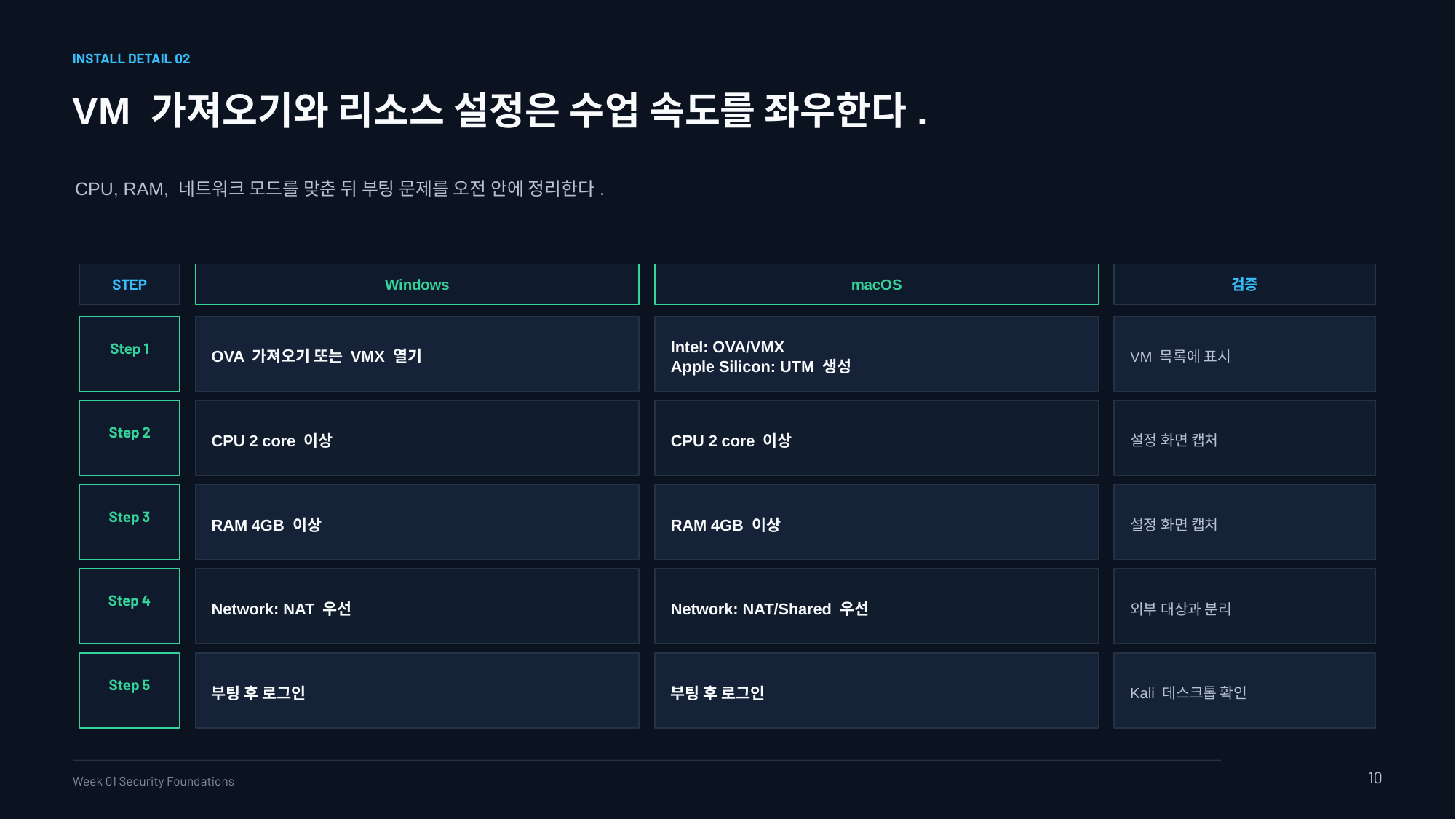

INSTALL DETAIL 02
VM 가져오기와 리소스 설정은 수업 속도를 좌우한다.
CPU, RAM, 네트워크 모드를 맞춘 뒤 부팅 문제를 오전 안에 정리한다.

STEP
Windows
macOS
검증

OVA 가져오기 또는 VMX 열기
Intel: OVA/VMX
Apple Silicon: UTM 생성
VM 목록에 표시
Step 1

CPU 2 core 이상
CPU 2 core 이상
설정 화면 캡처
Step 2

RAM 4GB 이상
RAM 4GB 이상
설정 화면 캡처
Step 3

Network: NAT 우선
Network: NAT/Shared 우선
외부 대상과 분리
Step 4

부팅 후 로그인
부팅 후 로그인
Kali 데스크톱 확인
Step 5

10
Week 01 Security Foundations